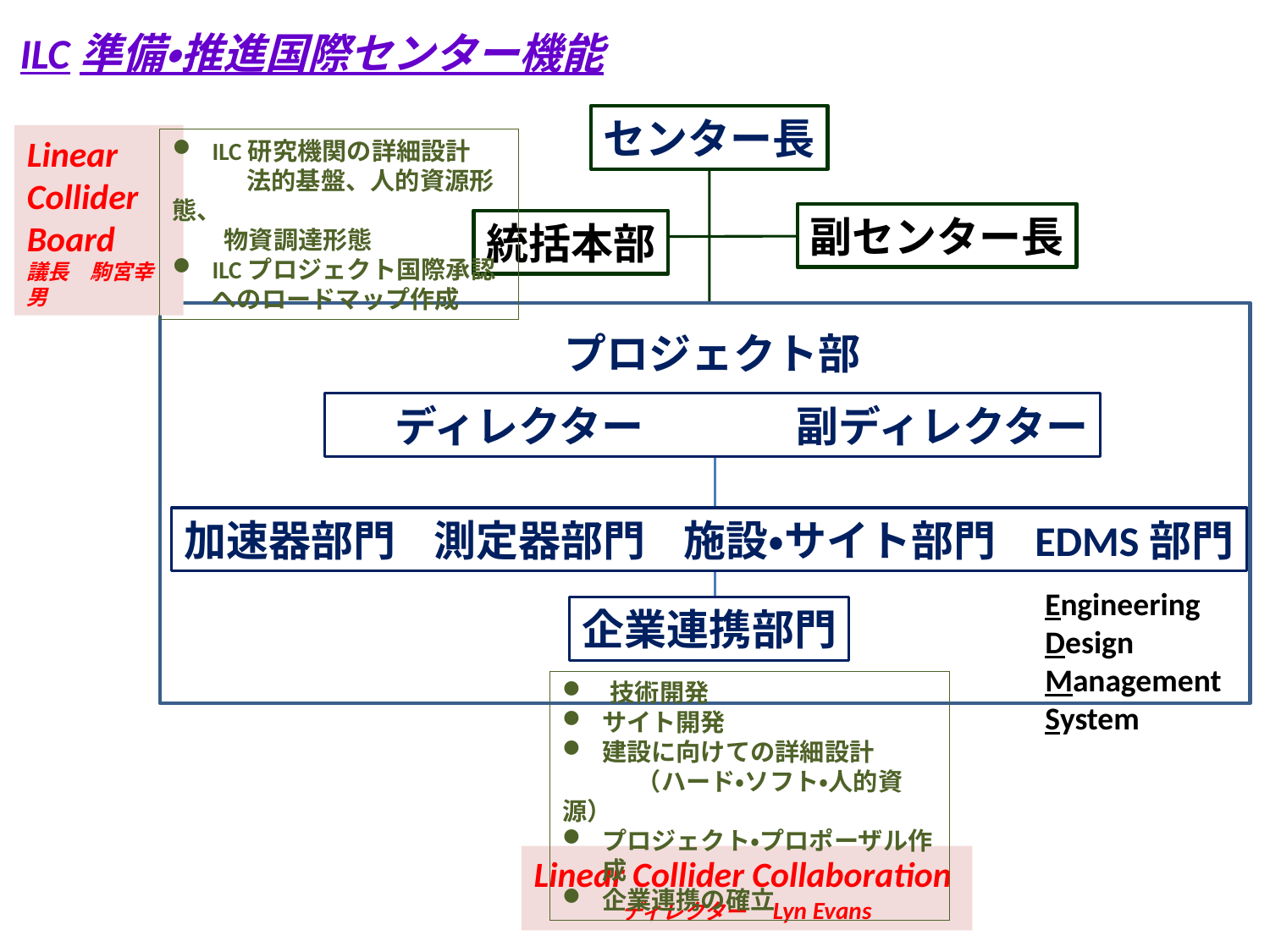

ILC準備・推進国際センター機能
センター長
副センター長
統括本部

プロジェクト部
     ディレクター                副ディレクター
加速器部門    測定器部門    施設・サイト部門   EDMS部門
企業連携部門
Linear Collider Board
議長　駒宮幸男
ILC研究機関の詳細設計
　　　法的基盤、人的資源形態、
        物資調達形態
ILCプロジェクト国際承認へのロードマップ作成
Engineering
Design
Management
System
技術開発
サイト開発
建設に向けての詳細設計
　　　（ハード・ソフト・人的資源）
プロジェクト・プロポーザル作成
企業連携の確立
Linear Collider Collaboration
ディレクター　Lyn Evans